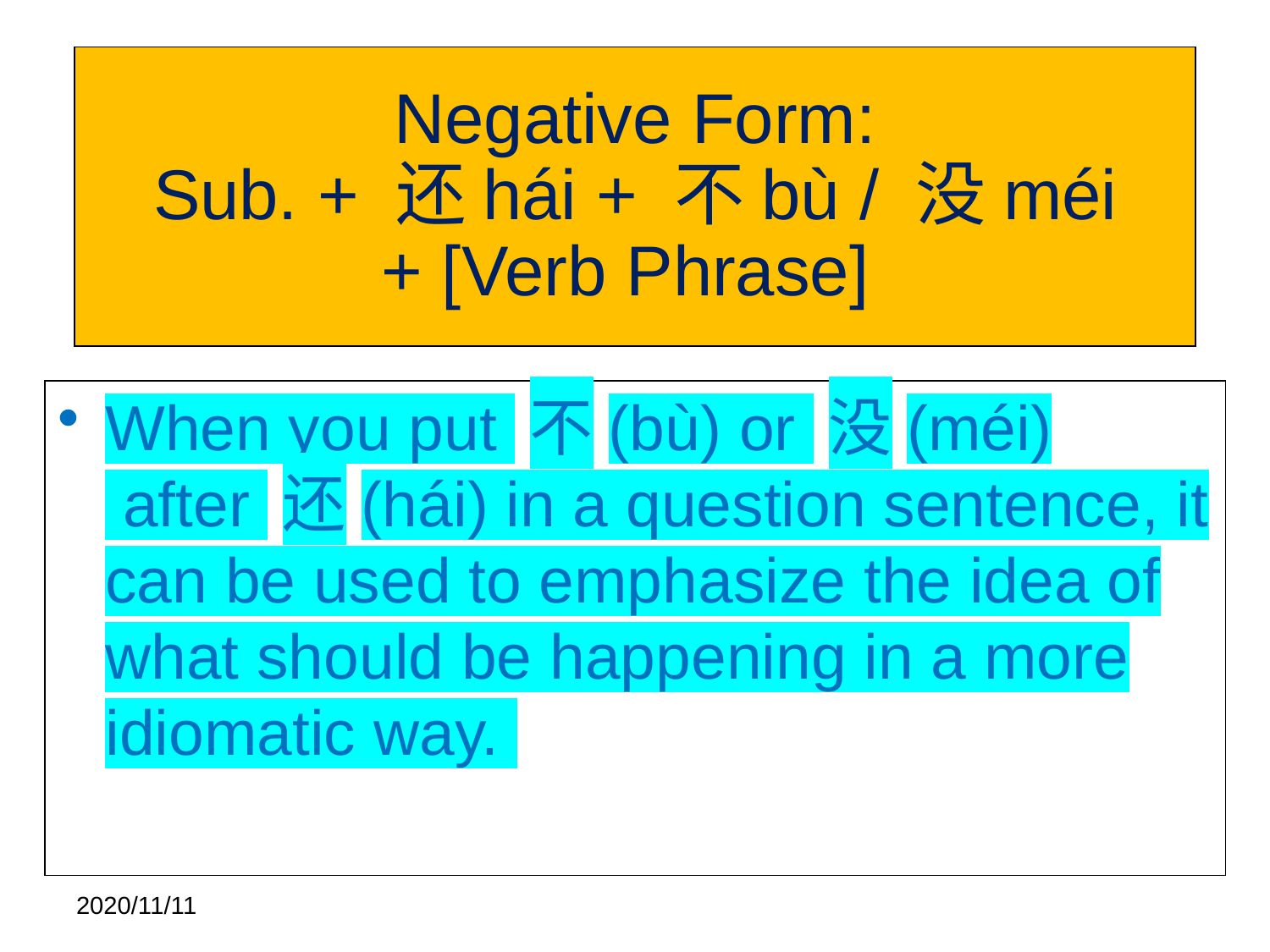

# Negative Form: Sub. + 还hái + 不bù / 没méi + [Verb Phrase]
When you put 不(bù) or 没(méi)  after 还(hái) in a question sentence, it can be used to emphasize the idea of what should be happening in a more idiomatic way.
2020/11/11